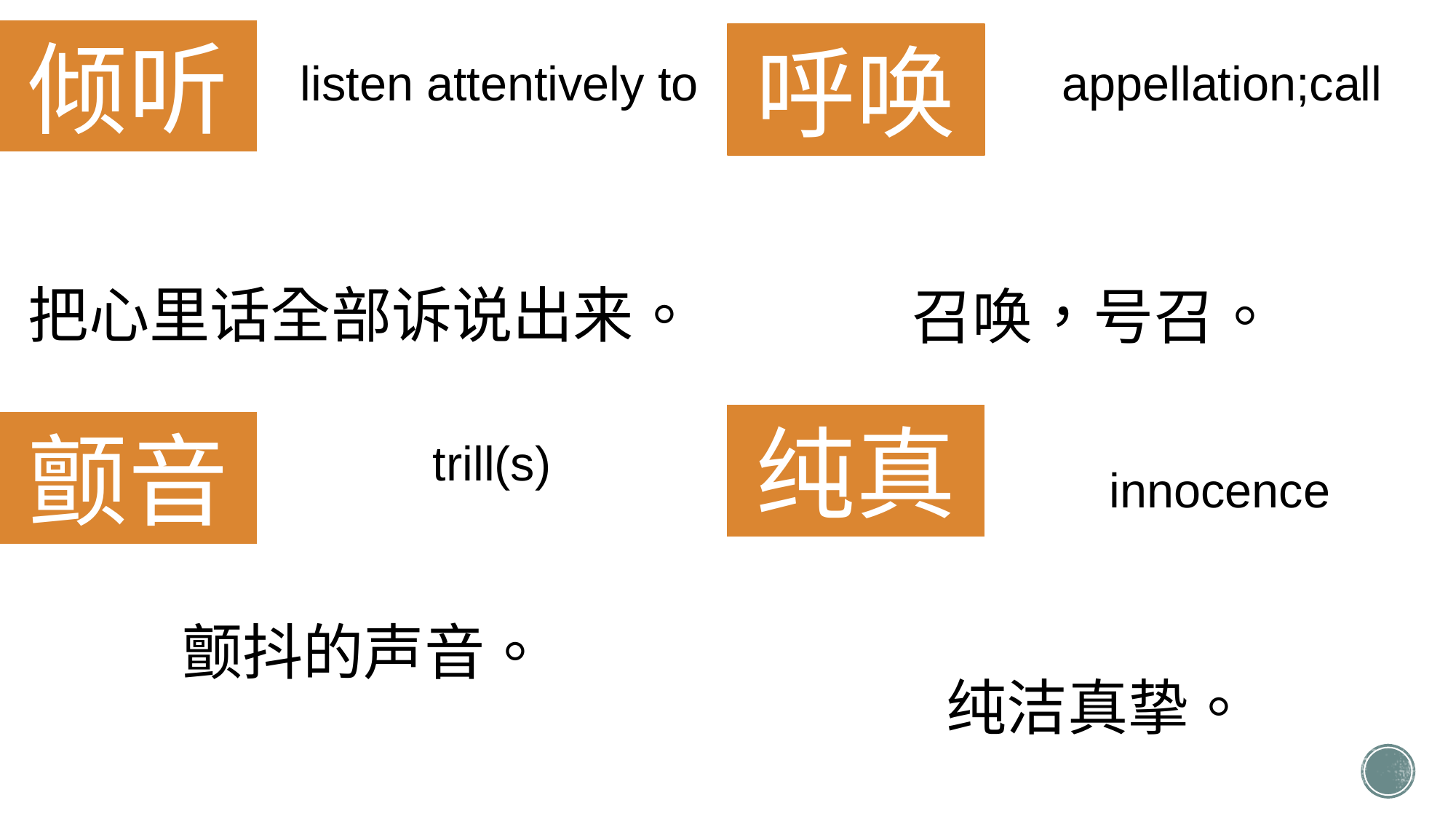

倾听
呼唤
listen attentively to
appellation;call
把心里话全部诉说出来。
召唤，号召。
纯真
颤音
trill(s)
innocence
颤抖的声音。
纯洁真挚。